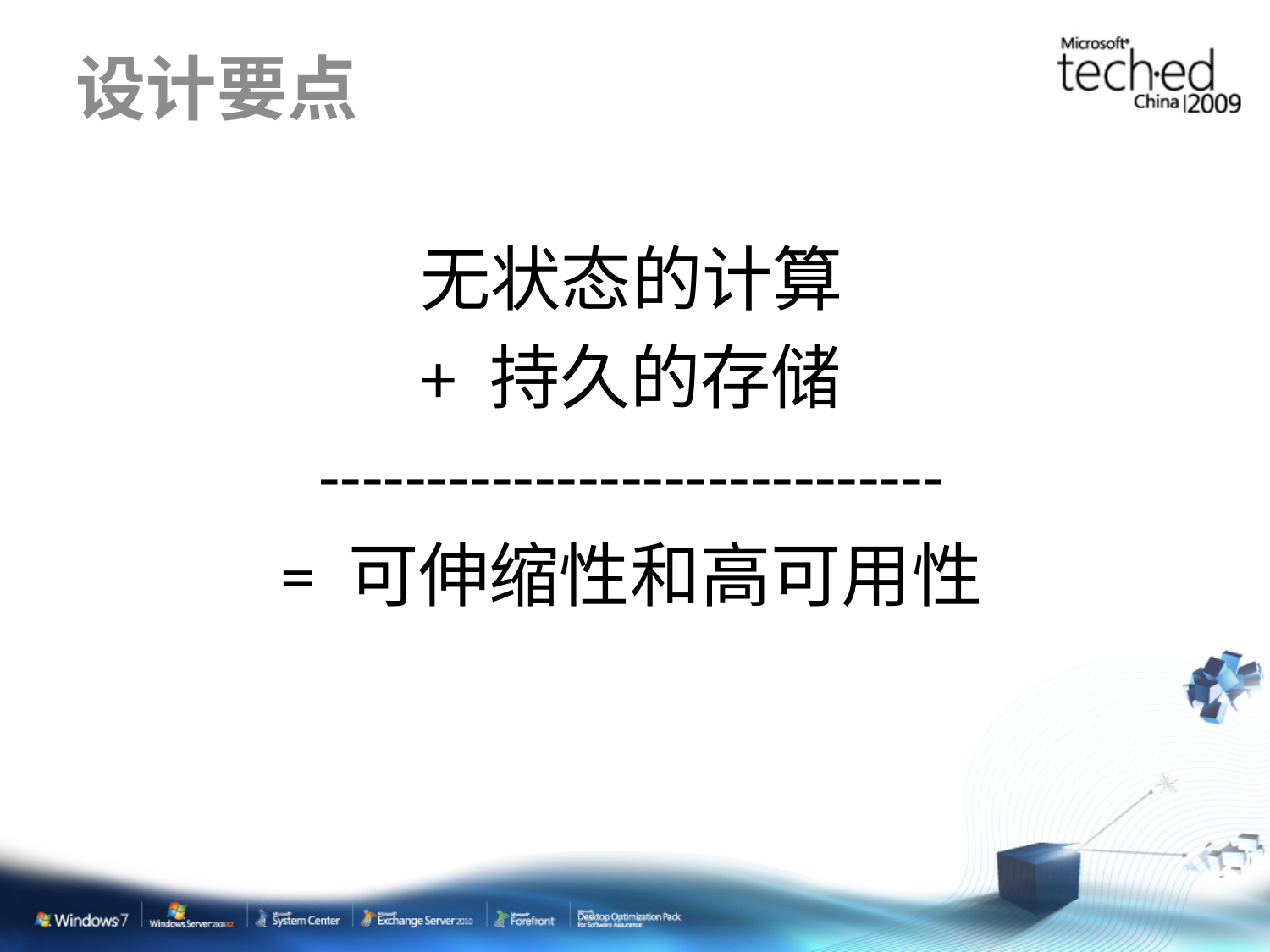

# 设计要点
无状态的计算
+ 持久的存储
-----------------------------
= 可伸缩性和高可用性